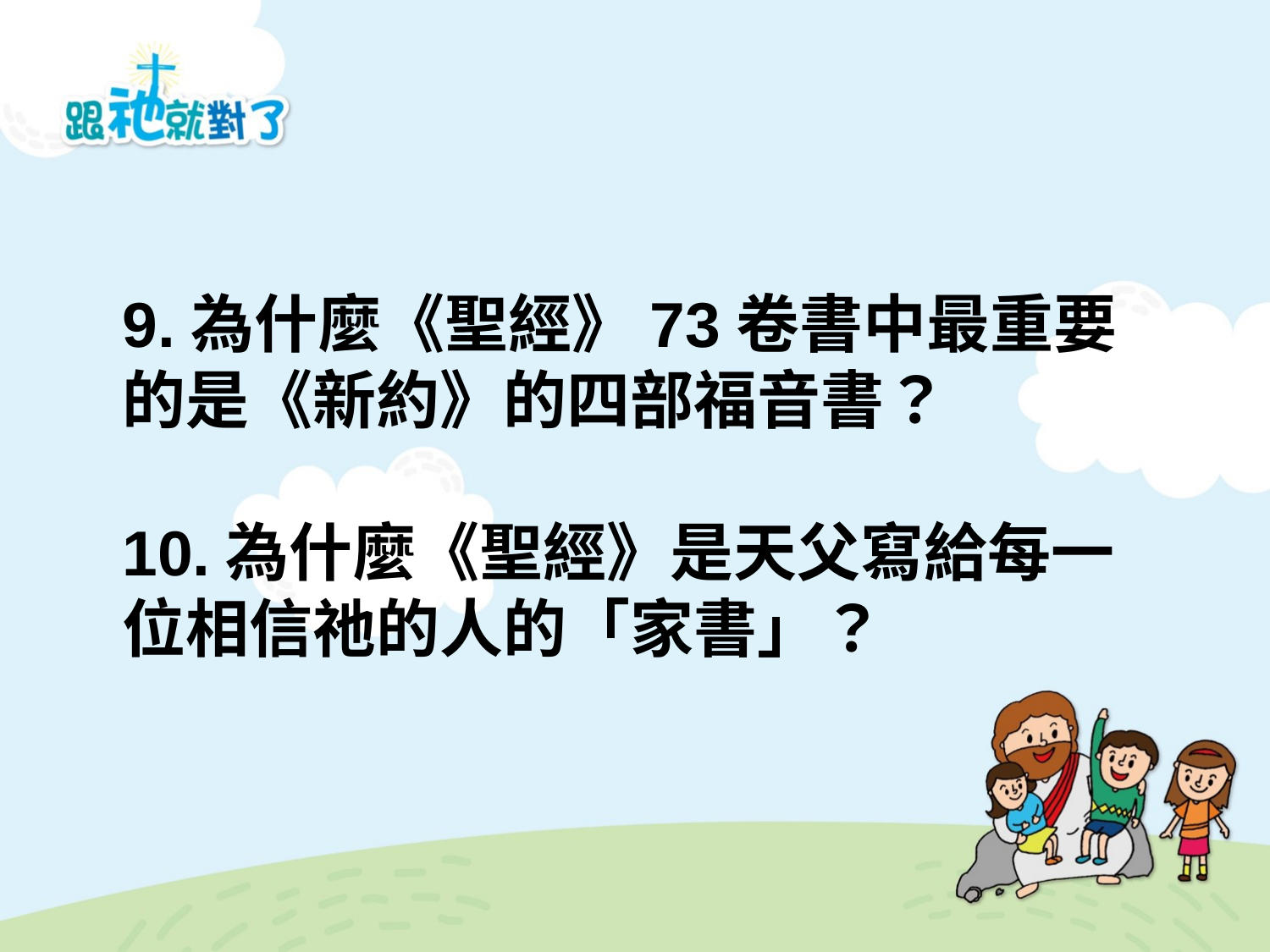

9.為什麼《聖經》73卷書中最重要的是《新約》的四部福音書？

10.為什麼《聖經》是天父寫給每一位相信祂的人的「家書」？